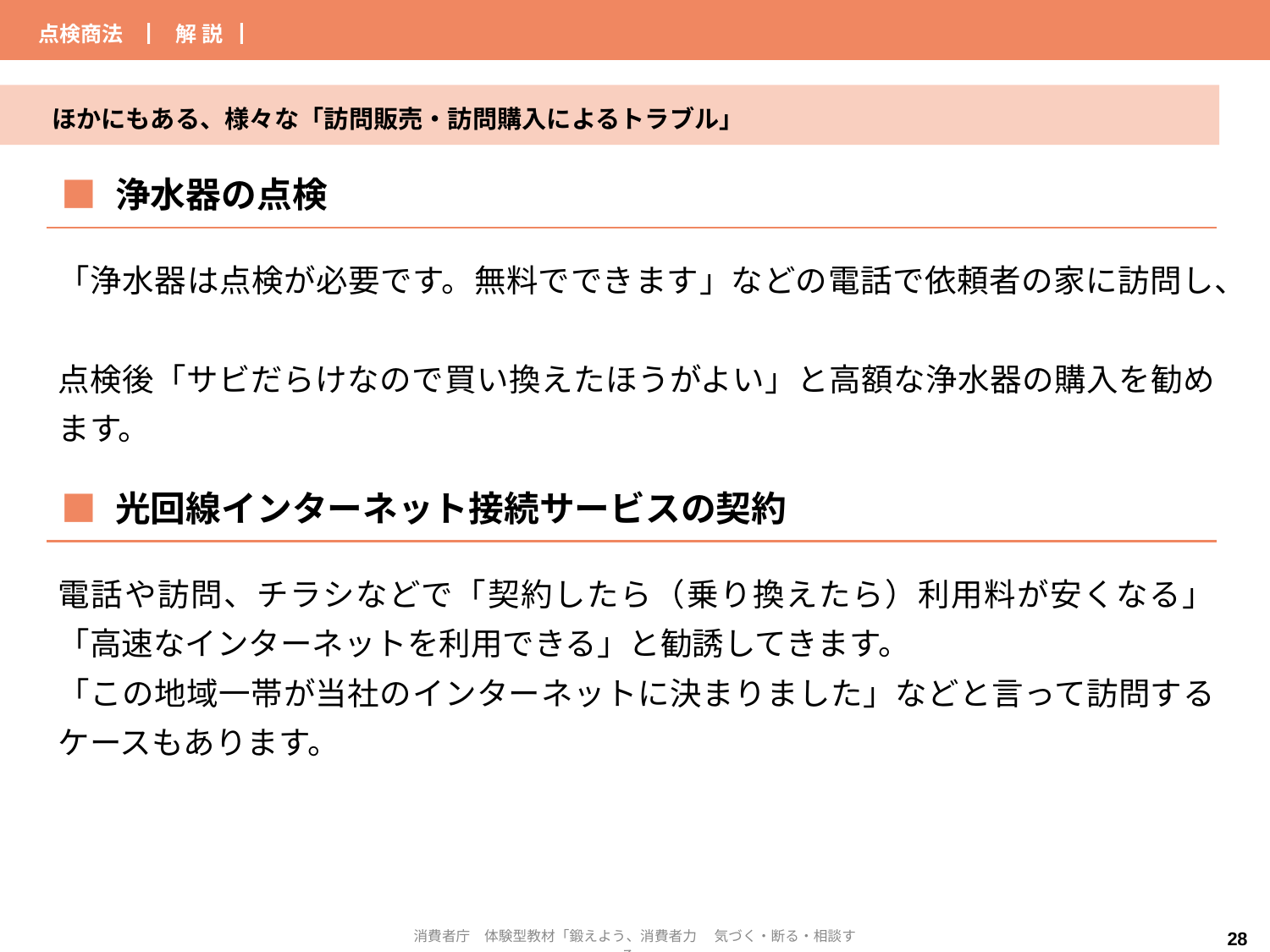

| 点検商法 | ▏解 説▕ |  |  |
| --- | --- | --- | --- |

ほかにもある、様々な「訪問販売・訪問購入によるトラブル」
| ■ 浄水器の点検 |
| --- |
「浄水器は点検が必要です。無料でできます」などの電話で依頼者の家に訪問し、
点検後「サビだらけなので買い換えたほうがよい」と高額な浄水器の購入を勧めます。
| ■ 光回線インターネット接続サービスの契約 |
| --- |
電話や訪問、チラシなどで「契約したら（乗り換えたら）利用料が安くなる」「高速なインターネットを利用できる」と勧誘してきます。
「この地域一帯が当社のインターネットに決まりました」などと言って訪問するケースもあります。